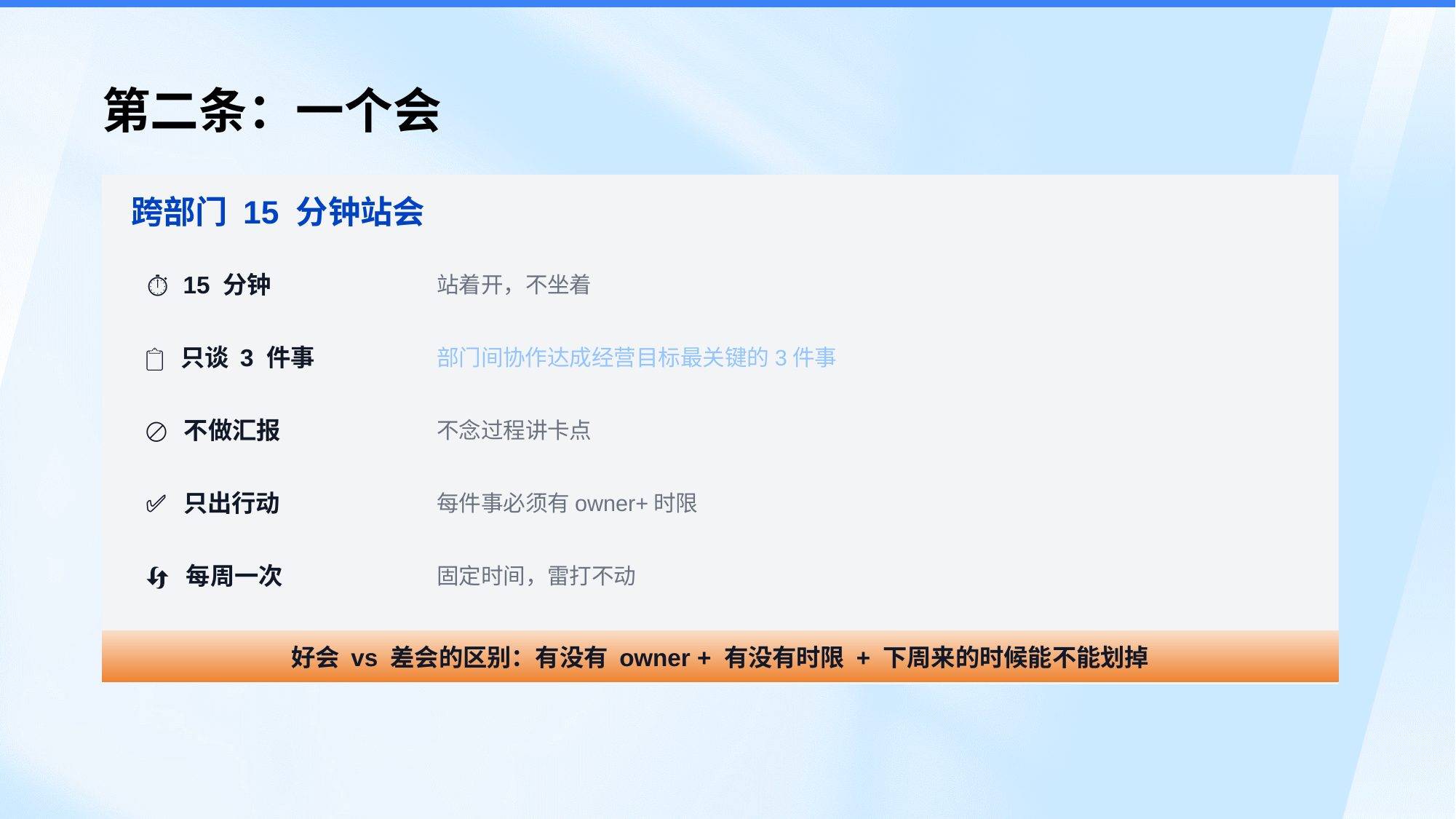

第二条：一个会

跨部门 15 分钟站会
⏱  15 分钟
站着开，不坐着
📋  只谈 3 件事
部门间协作达成经营目标最关键的3件事
🚫  不做汇报
不念过程讲卡点
✅  只出行动
每件事必须有owner+时限
🔄  每周一次
固定时间，雷打不动
好会 vs 差会的区别：有没有 owner + 有没有时限 + 下周来的时候能不能划掉